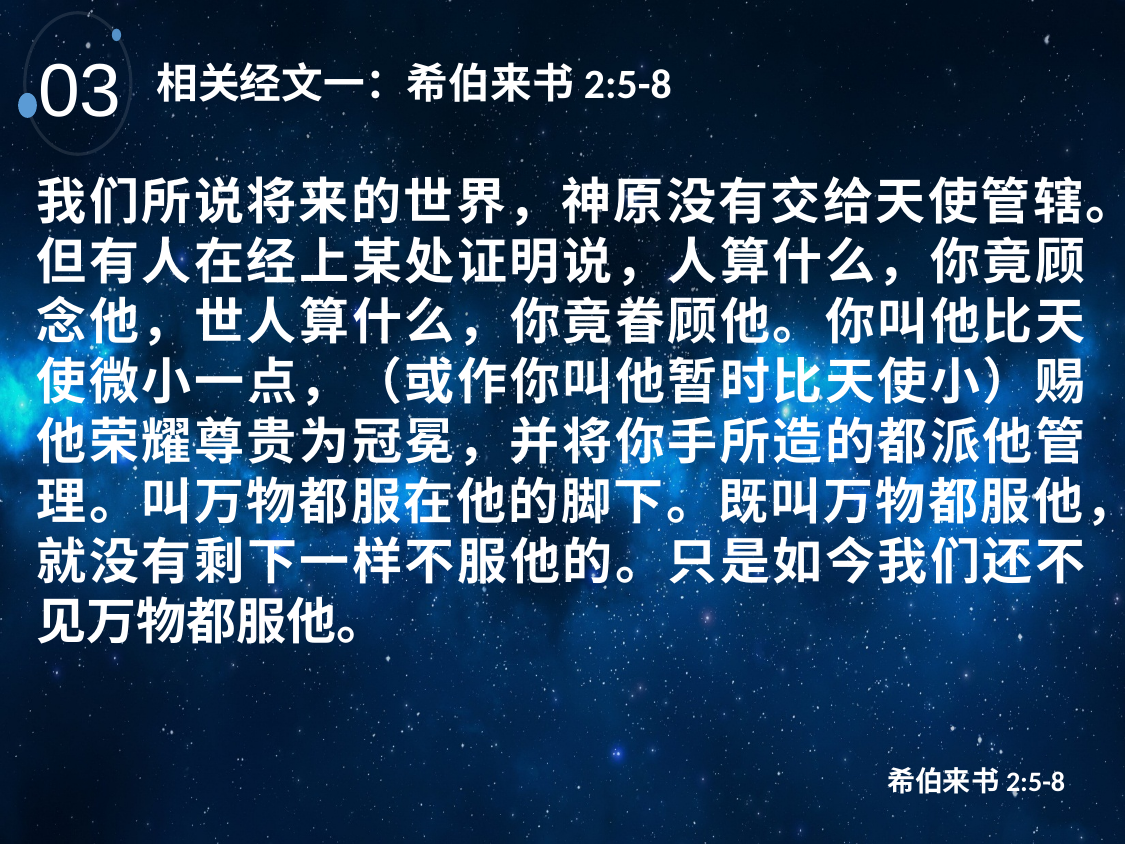

03
相关经文一：希伯来书2:5-8

我们所说将来的世界，神原没有交给天使管辖。但有人在经上某处证明说，人算什么，你竟顾念他，世人算什么，你竟眷顾他。你叫他比天使微小一点，（或作你叫他暂时比天使小）赐他荣耀尊贵为冠冕，并将你手所造的都派他管理。叫万物都服在他的脚下。既叫万物都服他，就没有剩下一样不服他的。只是如今我们还不见万物都服他。
希伯来书2:5-8